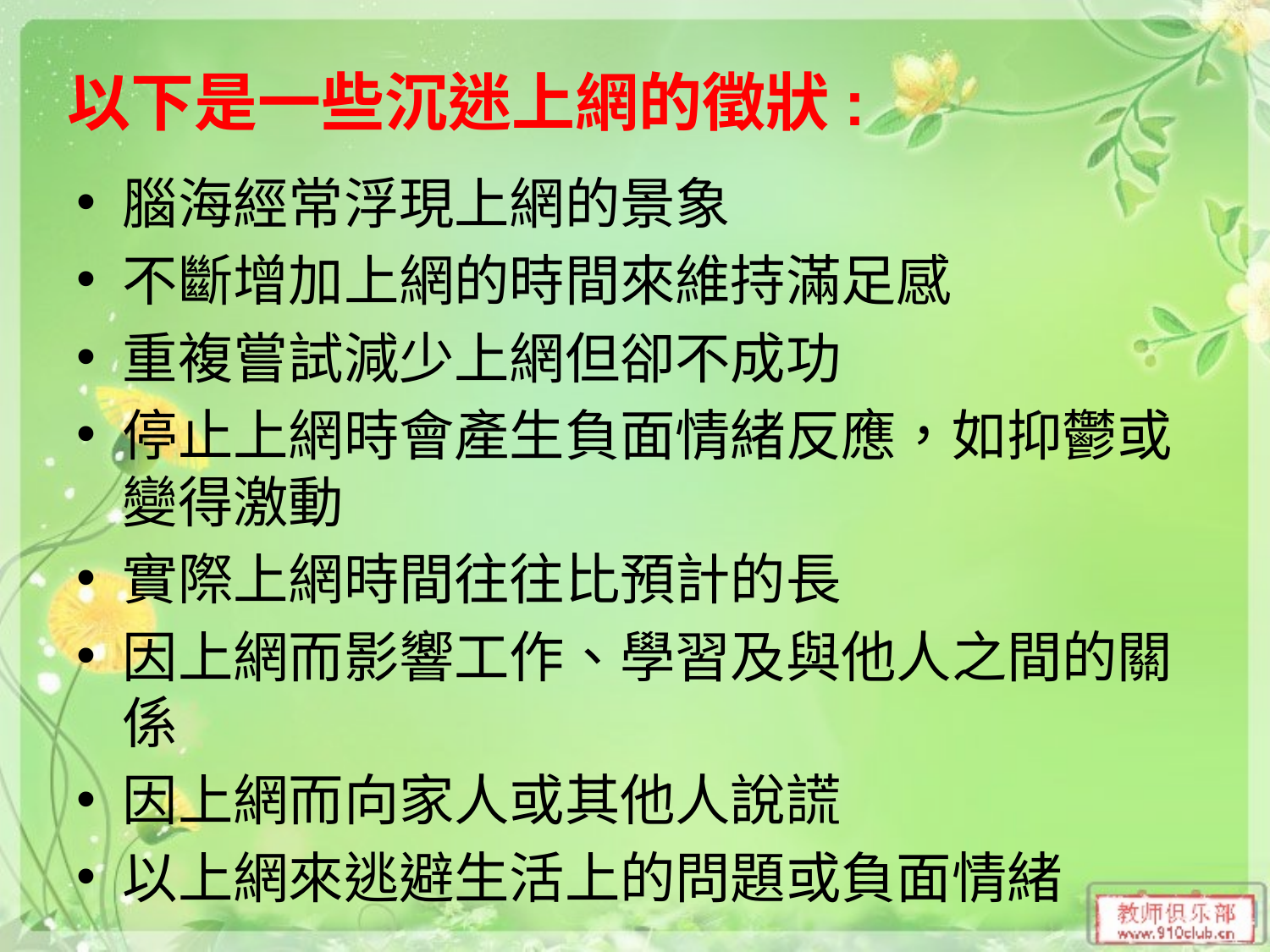

以下是一些沉迷上網的徵狀:
腦海經常浮現上網的景象
不斷增加上網的時間來維持滿足感
重複嘗試減少上網但卻不成功
停止上網時會產生負面情緒反應，如抑鬱或變得激動
實際上網時間往往比預計的長
因上網而影響工作、學習及與他人之間的關係
因上網而向家人或其他人說謊
以上網來逃避生活上的問題或負面情緒